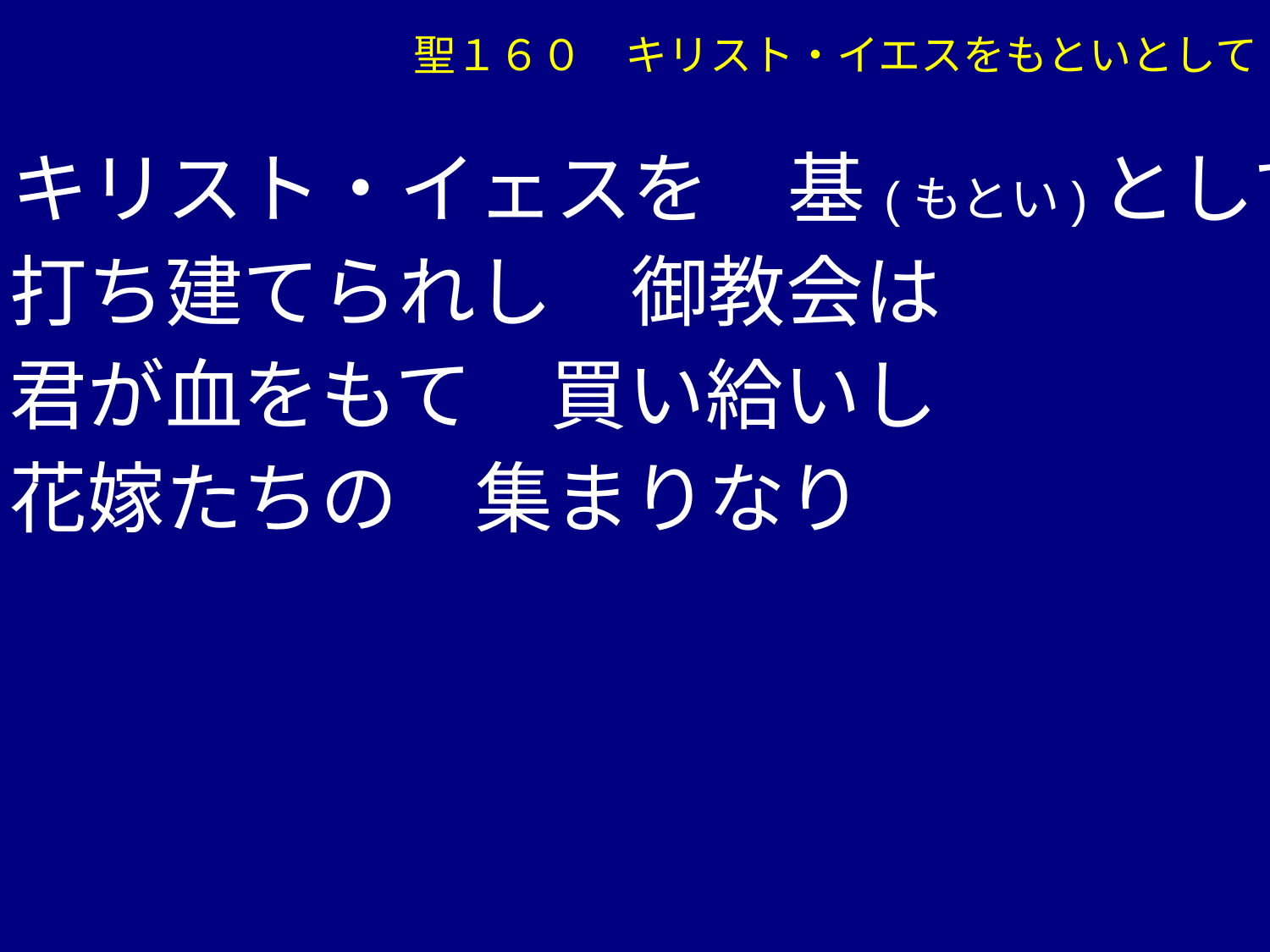

聖１６０　キリスト・イエスをもといとして
①キリスト・イェスを　基(もとい)として
　 打ち建てられし　御教会は
　 君が血をもて　買い給いし
　 花嫁たちの　集まりなり